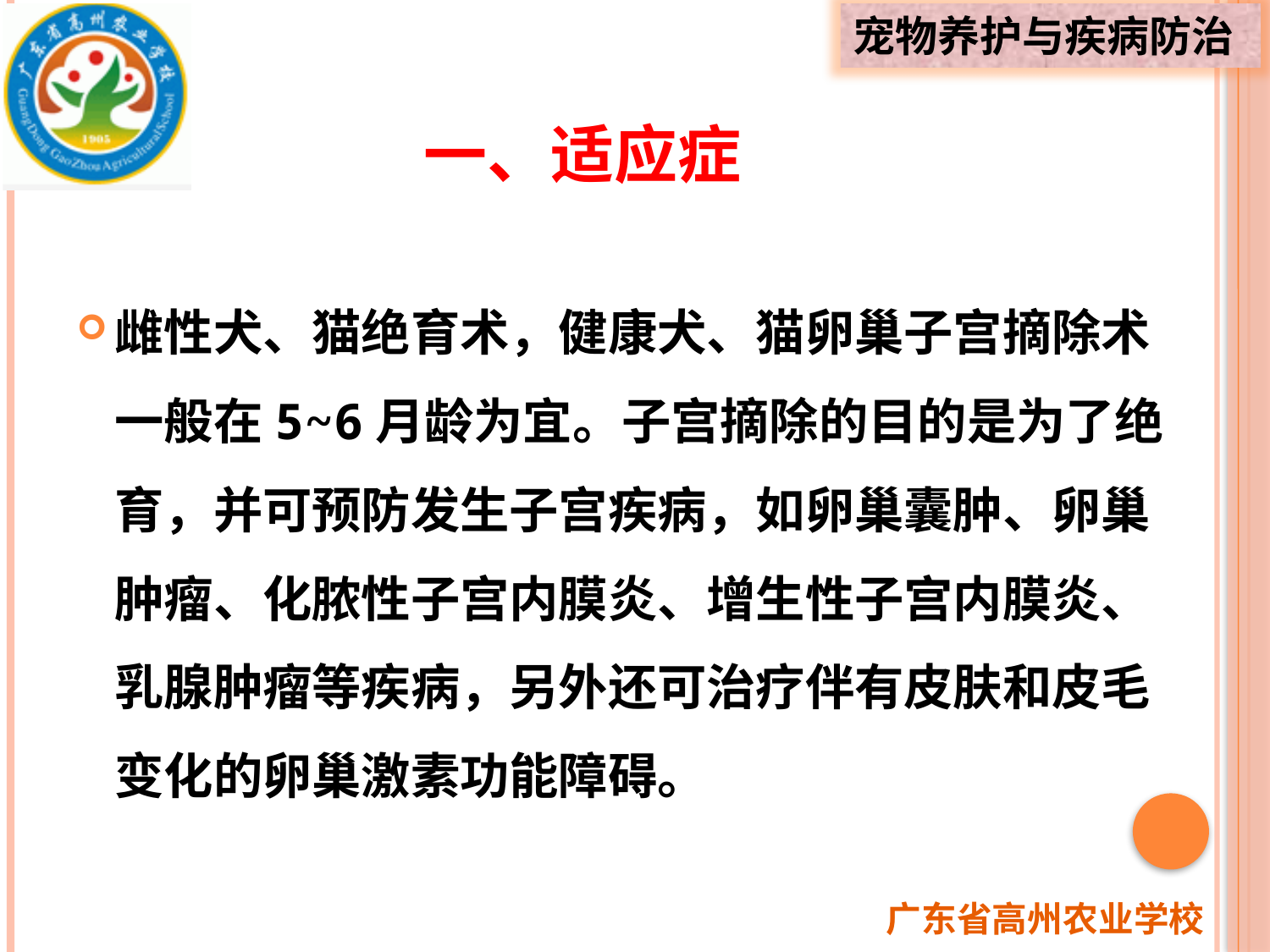

# 一、适应症
雌性犬、猫绝育术，健康犬、猫卵巢子宫摘除术一般在5~6月龄为宜。子宫摘除的目的是为了绝育，并可预防发生子宫疾病，如卵巢囊肿、卵巢肿瘤、化脓性子宫内膜炎、增生性子宫内膜炎、乳腺肿瘤等疾病，另外还可治疗伴有皮肤和皮毛变化的卵巢激素功能障碍。